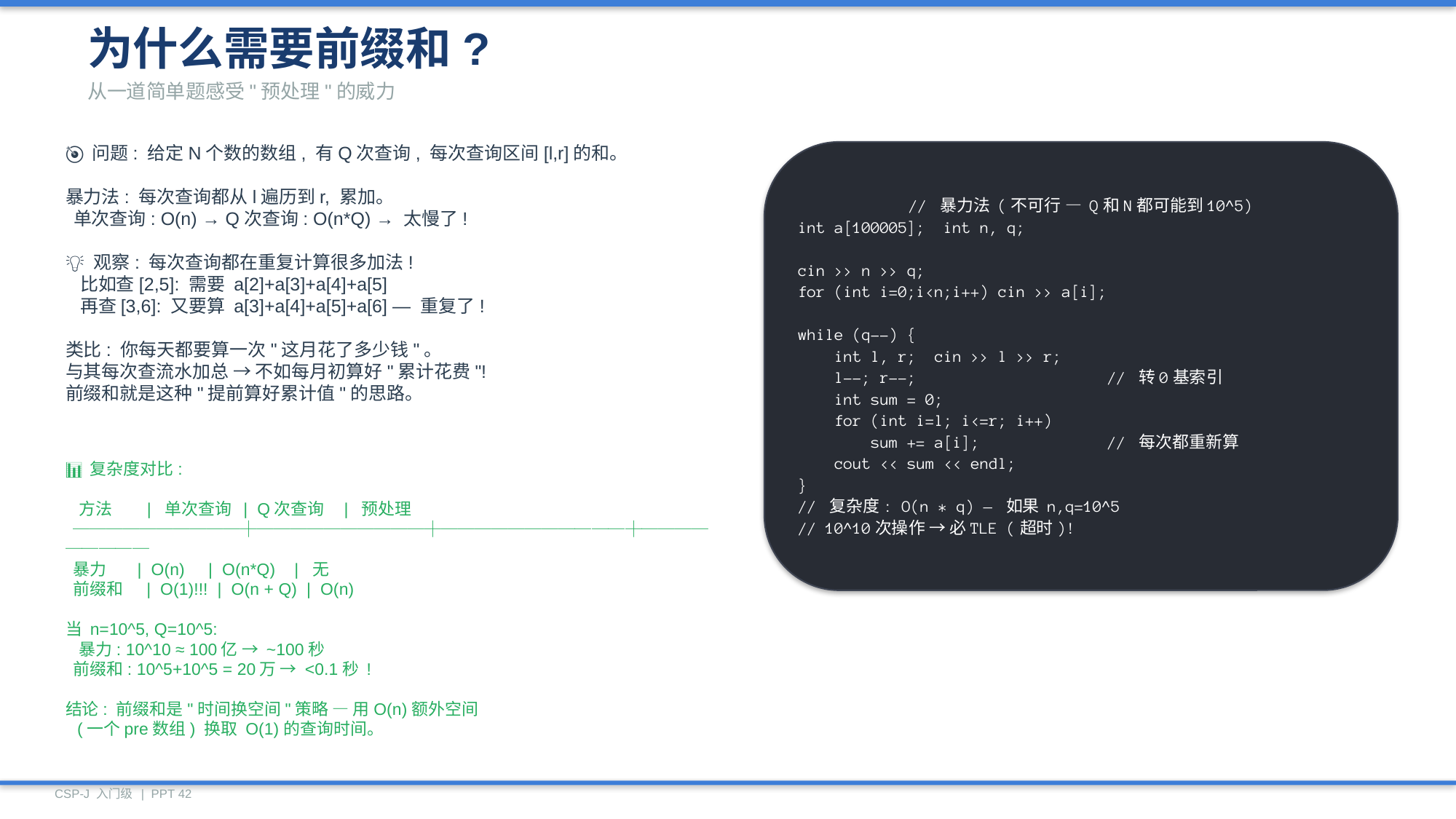

为什么需要前缀和?
从一道简单题感受"预处理"的威力
🎯 问题: 给定N个数的数组, 有Q次查询, 每次查询区间[l,r]的和。
暴力法: 每次查询都从l遍历到r, 累加。
  单次查询: O(n) → Q次查询: O(n*Q) → 太慢了!
💡 观察: 每次查询都在重复计算很多加法!
  比如查[2,5]: 需要 a[2]+a[3]+a[4]+a[5]
  再查[3,6]: 又要算 a[3]+a[4]+a[5]+a[6] — 重复了!
类比: 你每天都要算一次"这月花了多少钱"。
与其每次查流水加总 → 不如每月初算好"累计花费"!
前缀和就是这种"提前算好累计值"的思路。
// 暴力法 (不可行 — Q和N都可能到10^5)
int a[100005];  int n, q;

cin >> n >> q;
for (int i=0;i<n;i++) cin >> a[i];

while (q--) {
    int l, r;  cin >> l >> r;
    l--; r--;                     // 转0基索引
    int sum = 0;
    for (int i=l; i<=r; i++)
        sum += a[i];              // 每次都重新算
    cout << sum << endl;
}
// 复杂度: O(n * q) — 如果 n,q=10^5
// 10^10次操作 → 必TLE (超时)!
📊 复杂度对比:
  方法        |  单次查询  |  Q次查询    |  预处理
  ──────────┼──────────┼───────────┼─────────
  暴力       |  O(n)     |  O(n*Q)    |  无
  前缀和     |  O(1)!!!  |  O(n + Q)  |  O(n)
当 n=10^5, Q=10^5:
  暴力: 10^10 ≈ 100亿 → ~100秒
  前缀和: 10^5+10^5 = 20万 → <0.1秒 !
结论: 前缀和是"时间换空间"策略 — 用O(n)额外空间
  (一个pre数组) 换取 O(1)的查询时间。

CSP-J 入门级  |  PPT 42